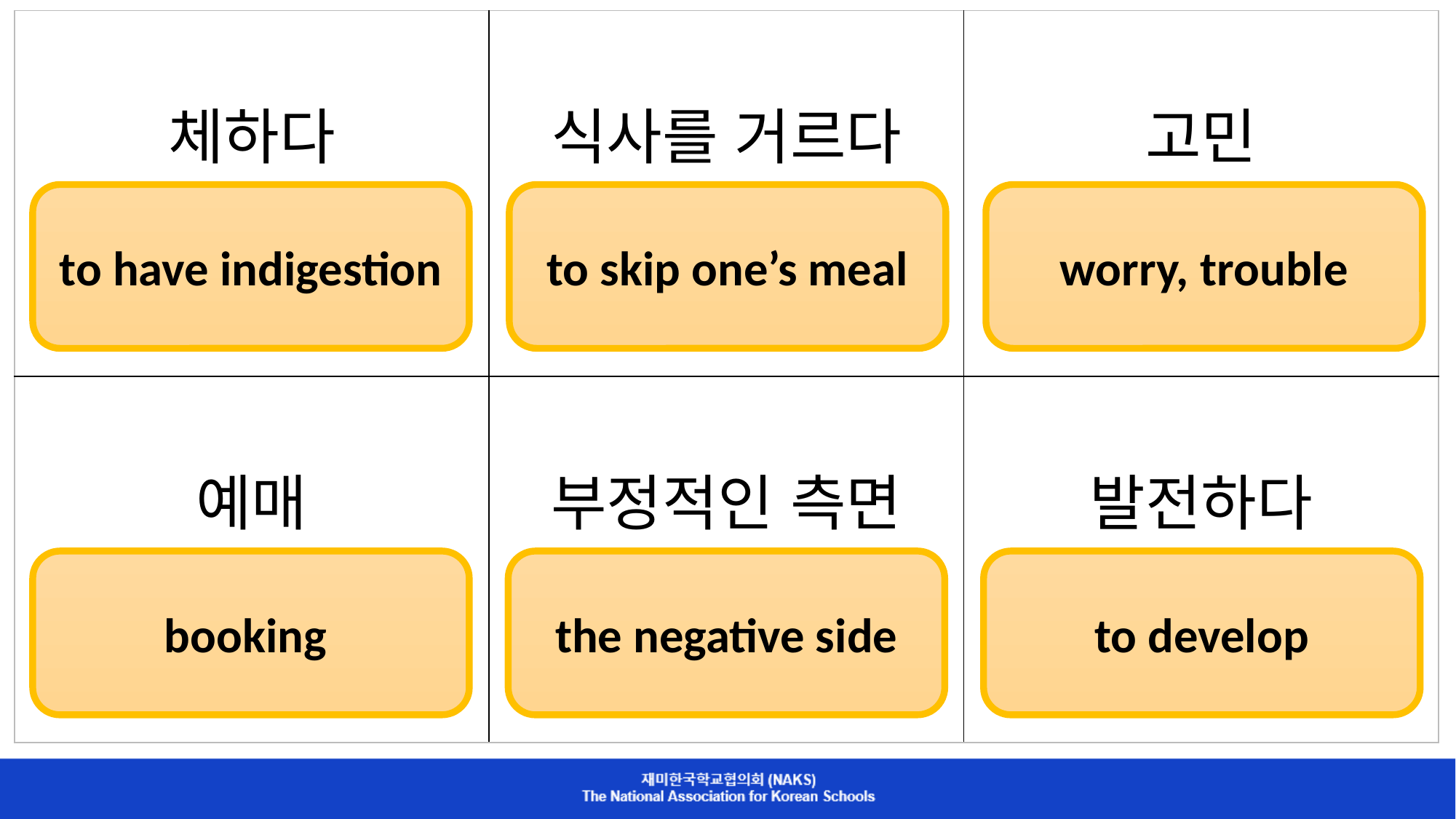

| 체하다 | 식사를 거르다 | 고민 |
| --- | --- | --- |
| 예매 | 부정적인 측면 | 발전하다 |
to have indigestion
to skip one’s meal
worry, trouble
booking
the negative side
to develop